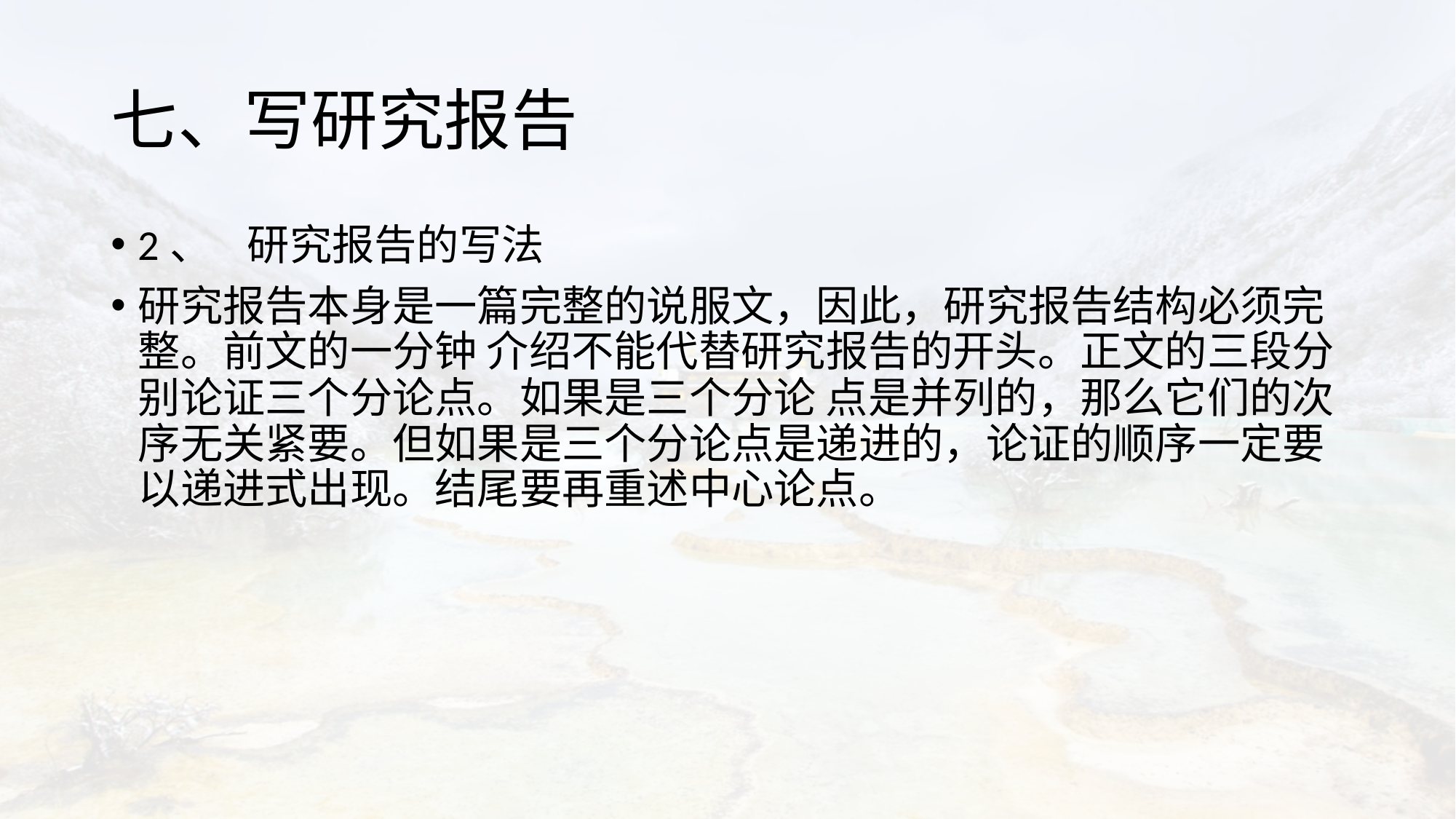

# 七、写研究报告
2、	研究报告的写法
研究报告本身是一篇完整的说服文，因此，研究报告结构必须完整。前文的一分钟 介绍不能代替研究报告的开头。正文的三段分别论证三个分论点。如果是三个分论 点是并列的，那么它们的次序无关紧要。但如果是三个分论点是递进的，论证的顺序一定要以递进式出现。结尾要再重述中心论点。